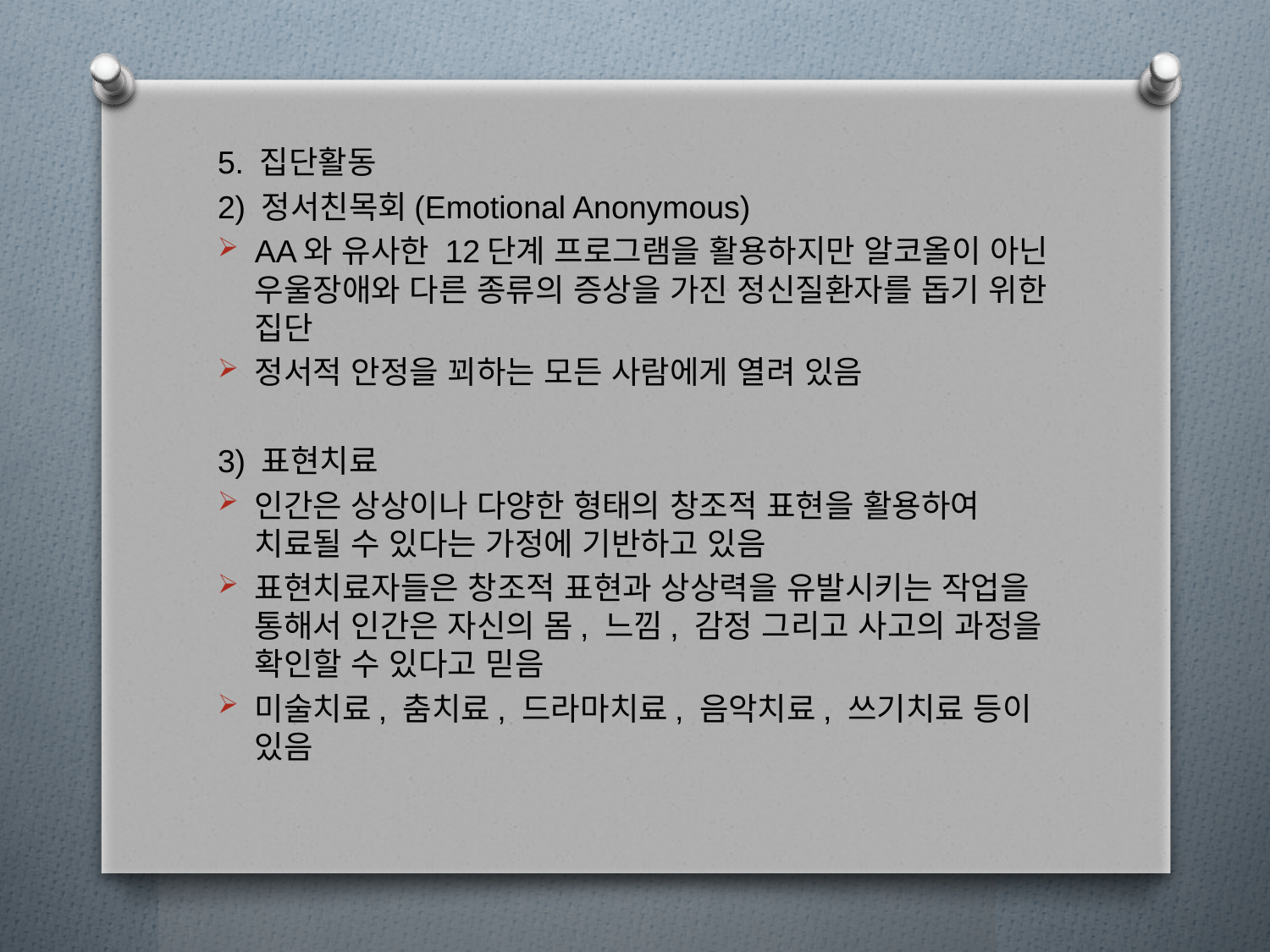

5. 집단활동
2) 정서친목회(Emotional Anonymous)
AA와 유사한 12단계 프로그램을 활용하지만 알코올이 아닌 우울장애와 다른 종류의 증상을 가진 정신질환자를 돕기 위한 집단
정서적 안정을 꾀하는 모든 사람에게 열려 있음

3) 표현치료
인간은 상상이나 다양한 형태의 창조적 표현을 활용하여 치료될 수 있다는 가정에 기반하고 있음
표현치료자들은 창조적 표현과 상상력을 유발시키는 작업을 통해서 인간은 자신의 몸, 느낌, 감정 그리고 사고의 과정을 확인할 수 있다고 믿음
미술치료, 춤치료, 드라마치료, 음악치료, 쓰기치료 등이 있음